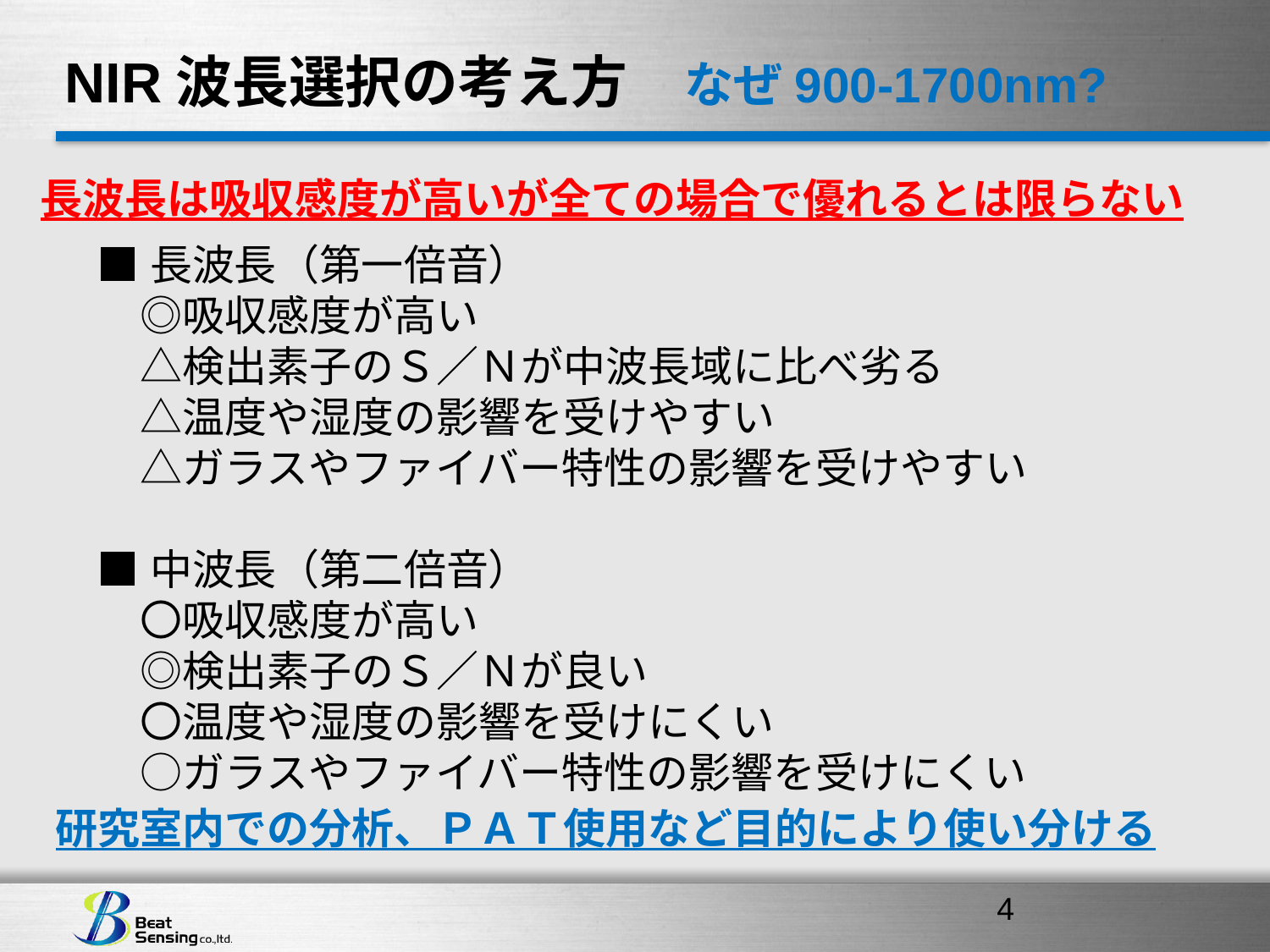

# NIR波長選択の考え方　なぜ900-1700nm?
長波長は吸収感度が高いが全ての場合で優れるとは限らない
■長波長（第一倍音）
　◎吸収感度が高い
　△検出素子のＳ／Ｎが中波長域に比べ劣る
　△温度や湿度の影響を受けやすい
　△ガラスやファイバー特性の影響を受けやすい

■中波長（第二倍音）
　〇吸収感度が高い
　◎検出素子のＳ／Ｎが良い
　〇温度や湿度の影響を受けにくい
　○ガラスやファイバー特性の影響を受けにくい

研究室内での分析、ＰＡＴ使用など目的により使い分ける
4